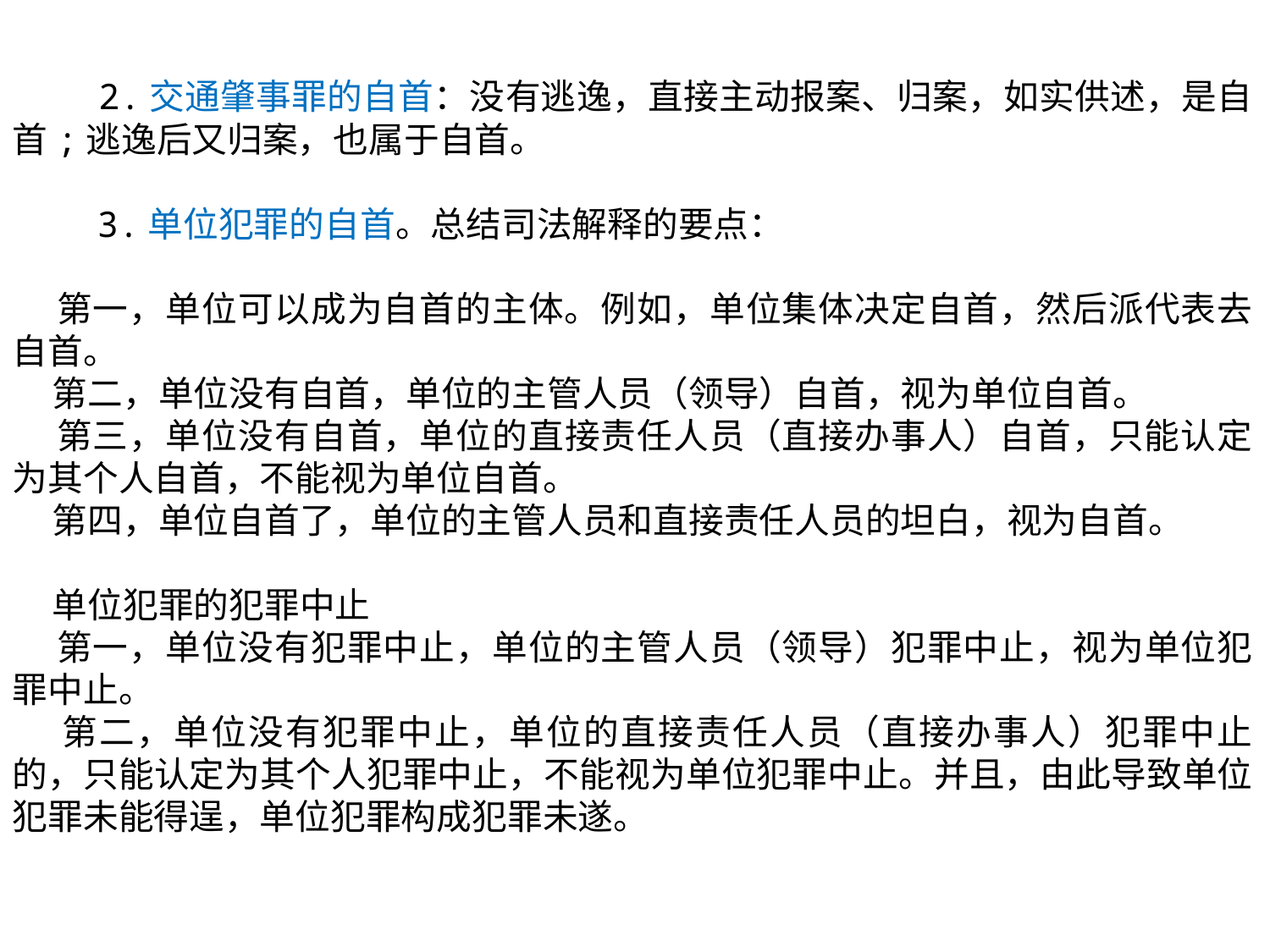

2.交通肇事罪的自首：没有逃逸，直接主动报案、归案，如实供述，是自首;逃逸后又归案，也属于自首。

    3.单位犯罪的自首。总结司法解释的要点：

    第一，单位可以成为自首的主体。例如，单位集体决定自首，然后派代表去自首。
    第二，单位没有自首，单位的主管人员（领导）自首，视为单位自首。
    第三，单位没有自首，单位的直接责任人员（直接办事人）自首，只能认定为其个人自首，不能视为单位自首。
    第四，单位自首了，单位的主管人员和直接责任人员的坦白，视为自首。

    单位犯罪的犯罪中止
    第一，单位没有犯罪中止，单位的主管人员（领导）犯罪中止，视为单位犯罪中止。
    第二，单位没有犯罪中止，单位的直接责任人员（直接办事人）犯罪中止的，只能认定为其个人犯罪中止，不能视为单位犯罪中止。并且，由此导致单位犯罪未能得逞，单位犯罪构成犯罪未遂。